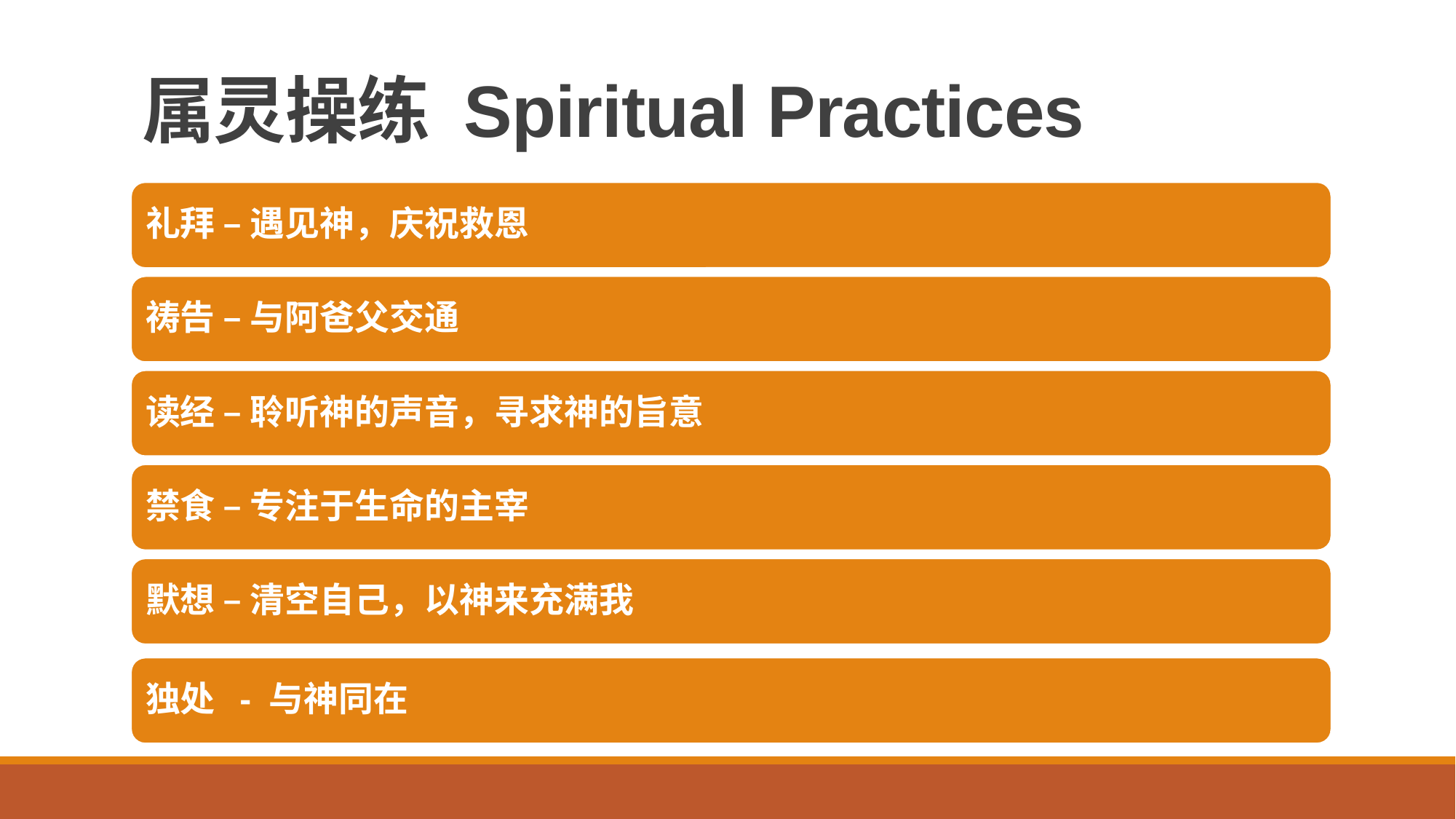

# 属灵操练 Spiritual Practices
礼拜 – 遇见神，庆祝救恩
祷告 – 与阿爸父交通
读经 – 聆听神的声音，寻求神的旨意
禁食 – 专注于生命的主宰
默想 – 清空自己，以神来充满我
独处  - 与神同在